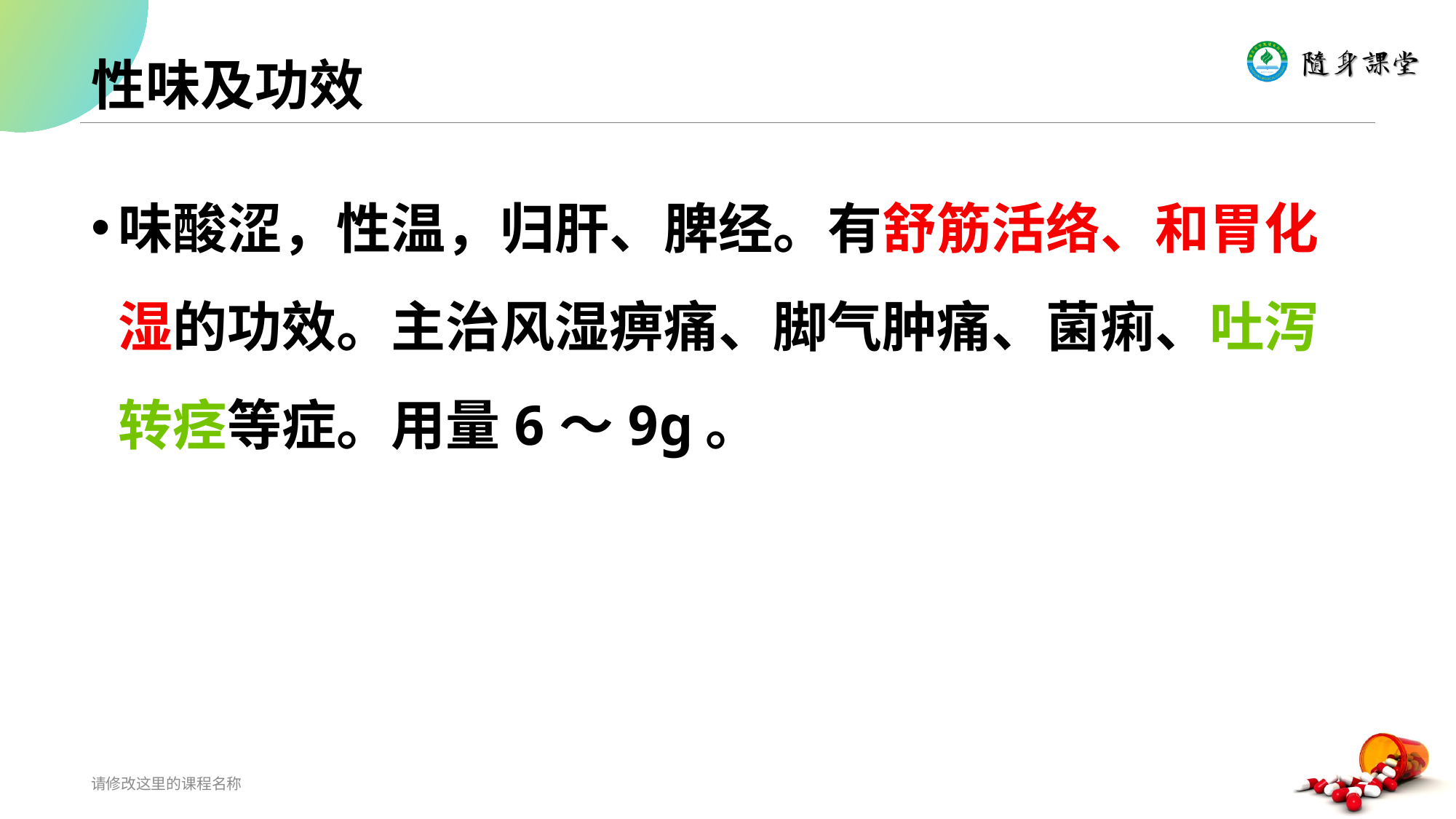

# 性味及功效
味酸涩，性温，归肝、脾经。有舒筋活络、和胃化湿的功效。主治风湿痹痛、脚气肿痛、菌痢、吐泻转痉等症。用量6～9g。

请修改这里的课程名称
14